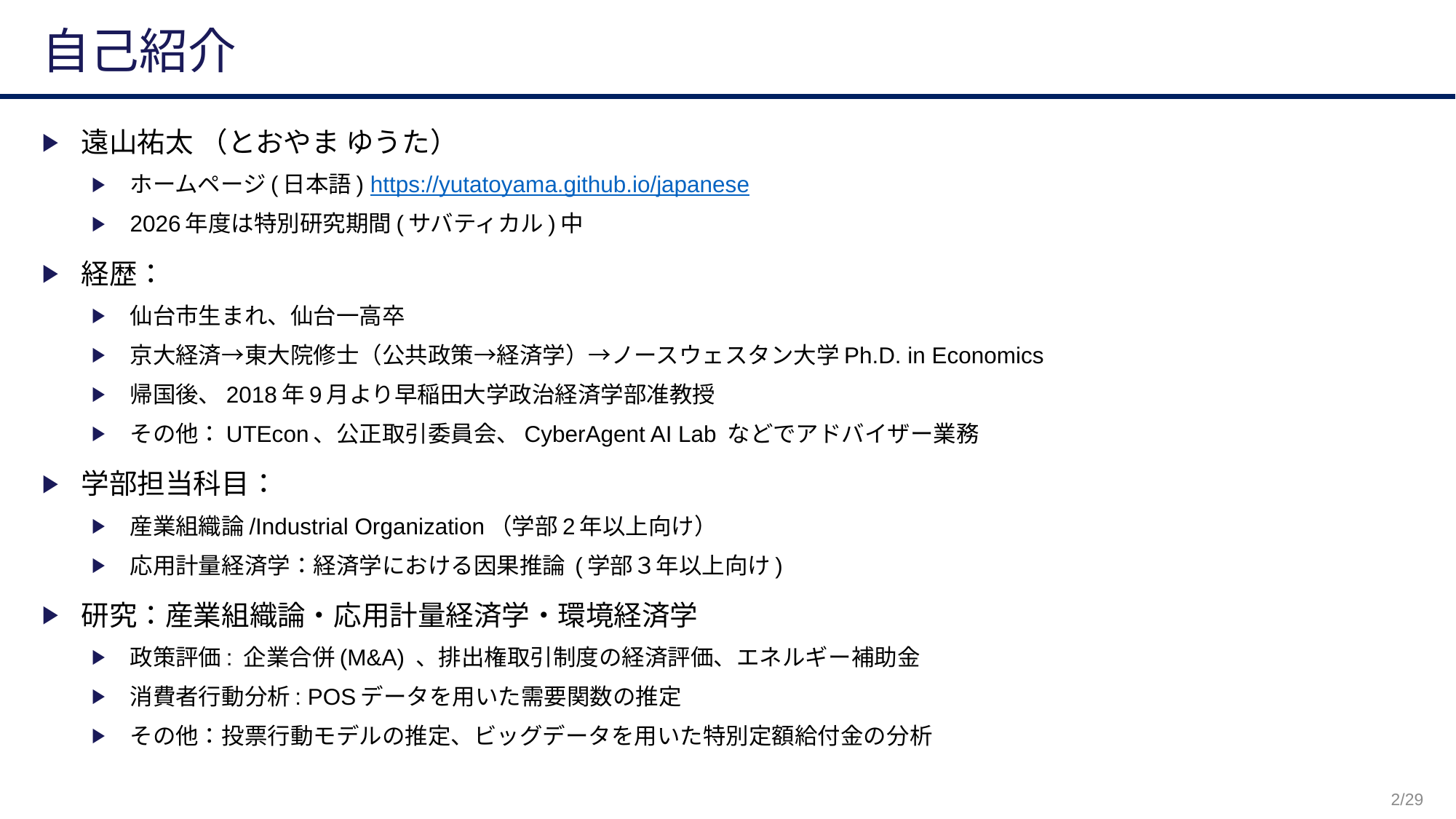

# 自己紹介
遠山祐太 （とおやま ゆうた）
ホームページ(日本語) https://yutatoyama.github.io/japanese
2026年度は特別研究期間(サバティカル)中
経歴：
仙台市生まれ、仙台一高卒
京大経済→東大院修士（公共政策→経済学）→ノースウェスタン大学Ph.D. in Economics
帰国後、2018年9月より早稲田大学政治経済学部准教授
その他：UTEcon、公正取引委員会、CyberAgent AI Lab などでアドバイザー業務
学部担当科目：
産業組織論/Industrial Organization（学部2年以上向け）
応用計量経済学：経済学における因果推論 (学部３年以上向け)
研究：産業組織論・応用計量経済学・環境経済学
政策評価: 企業合併(M&A) 、排出権取引制度の経済評価、エネルギー補助金
消費者行動分析: POSデータを用いた需要関数の推定
その他：投票行動モデルの推定、ビッグデータを用いた特別定額給付金の分析
2/29